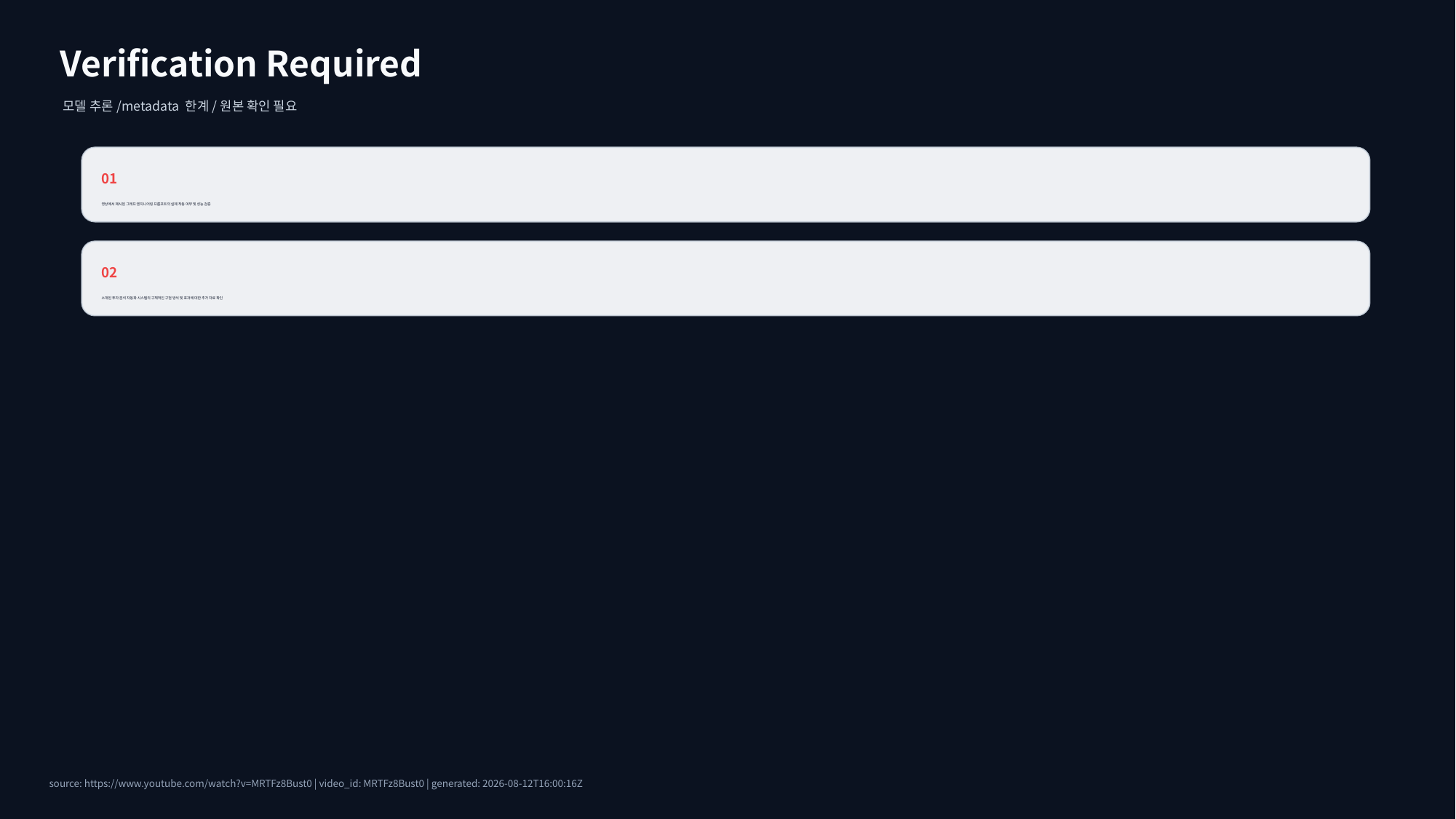

Verification Required
모델 추론/metadata 한계/원본 확인 필요

01
영상에서 제시된 그래프 엔지니어링 프롬프트의 실제 작동 여부 및 성능 검증

02
소개된 투자 분석 자동화 시스템의 구체적인 구현 방식 및 효과에 대한 추가 자료 확인
source: https://www.youtube.com/watch?v=MRTFz8Bust0 | video_id: MRTFz8Bust0 | generated: 2026-08-12T16:00:16Z